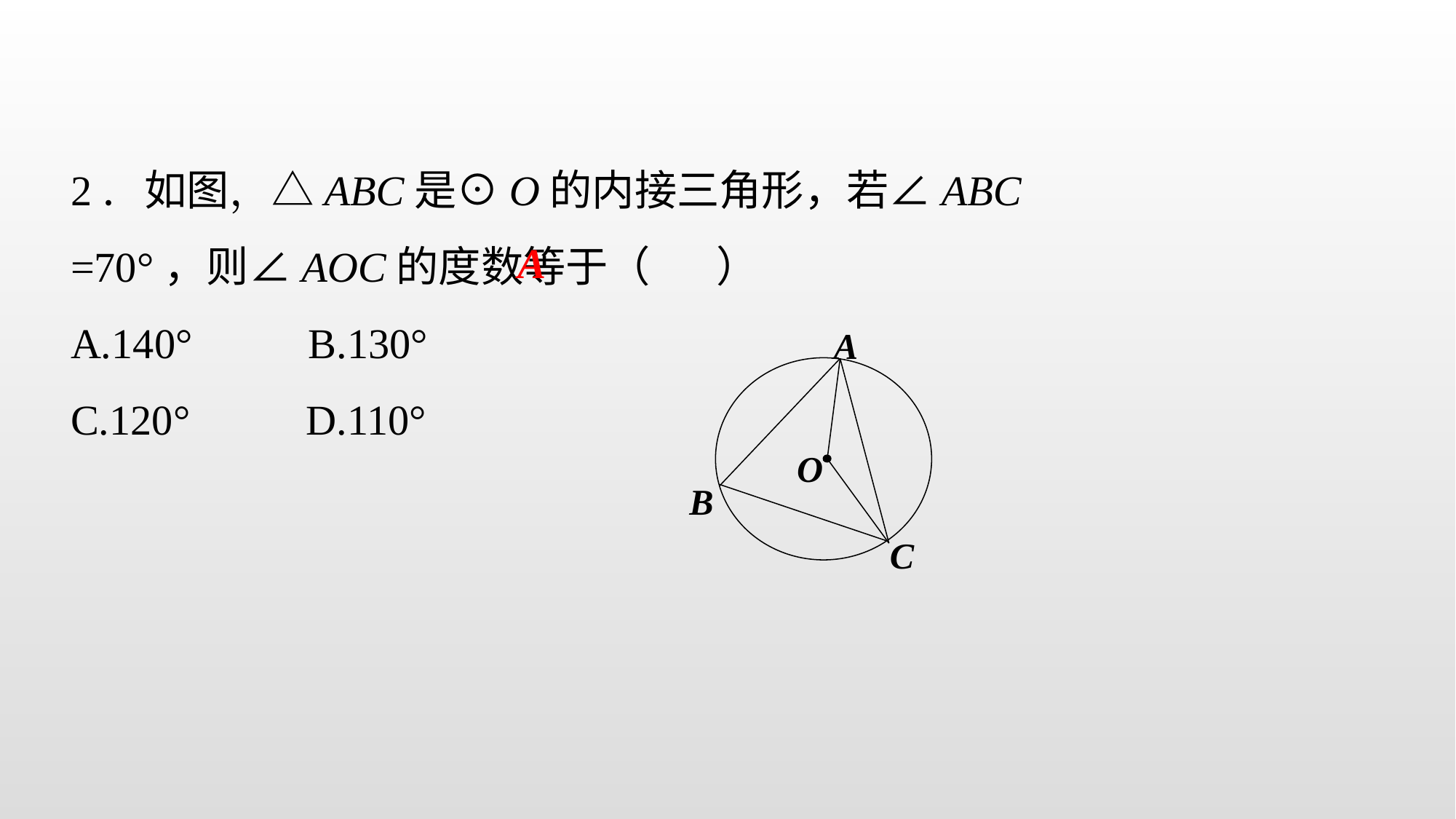

2．如图，△ABC是⊙O的内接三角形，若∠ABC =70°，则∠AOC的度数等于（       ）
A.140°           B.130°
C.120°           D.110°
A

A

O

B

C